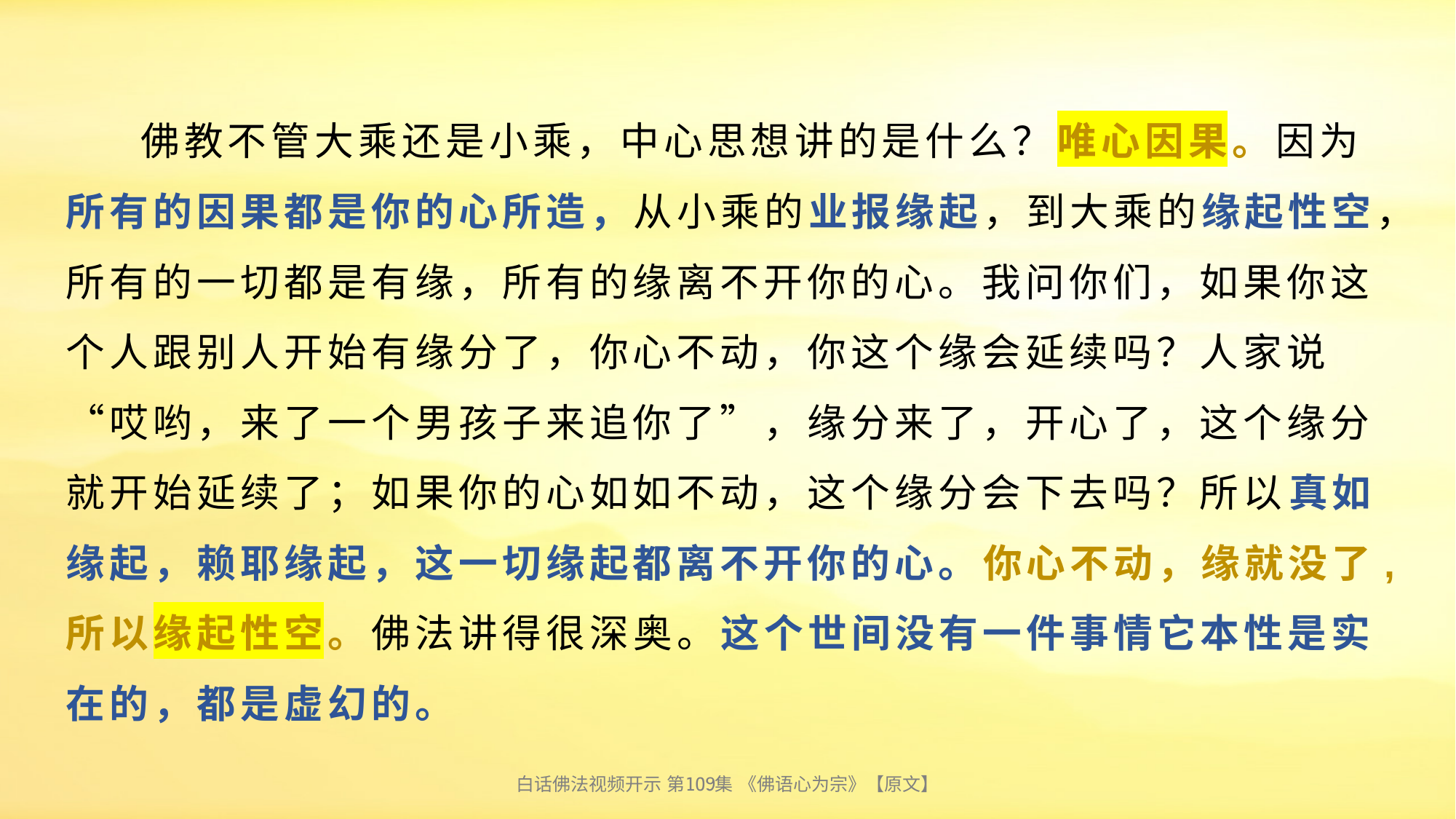

# 佛教不管大乘还是小乘，中心思想讲的是什么？唯心因果。因为所有的因果都是你的心所造，从小乘的业报缘起，到大乘的缘起性空，所有的一切都是有缘，所有的缘离不开你的心。我问你们，如果你这个人跟别人开始有缘分了，你心不动，你这个缘会延续吗？人家说“哎哟，来了一个男孩子来追你了”，缘分来了，开心了，这个缘分就开始延续了；如果你的心如如不动，这个缘分会下去吗？所以真如缘起，赖耶缘起，这一切缘起都离不开你的心。你心不动，缘就没了,所以缘起性空。佛法讲得很深奥。这个世间没有一件事情它本性是实在的，都是虚幻的。
白话佛法视频开示 第109集 《佛语心为宗》【原文】